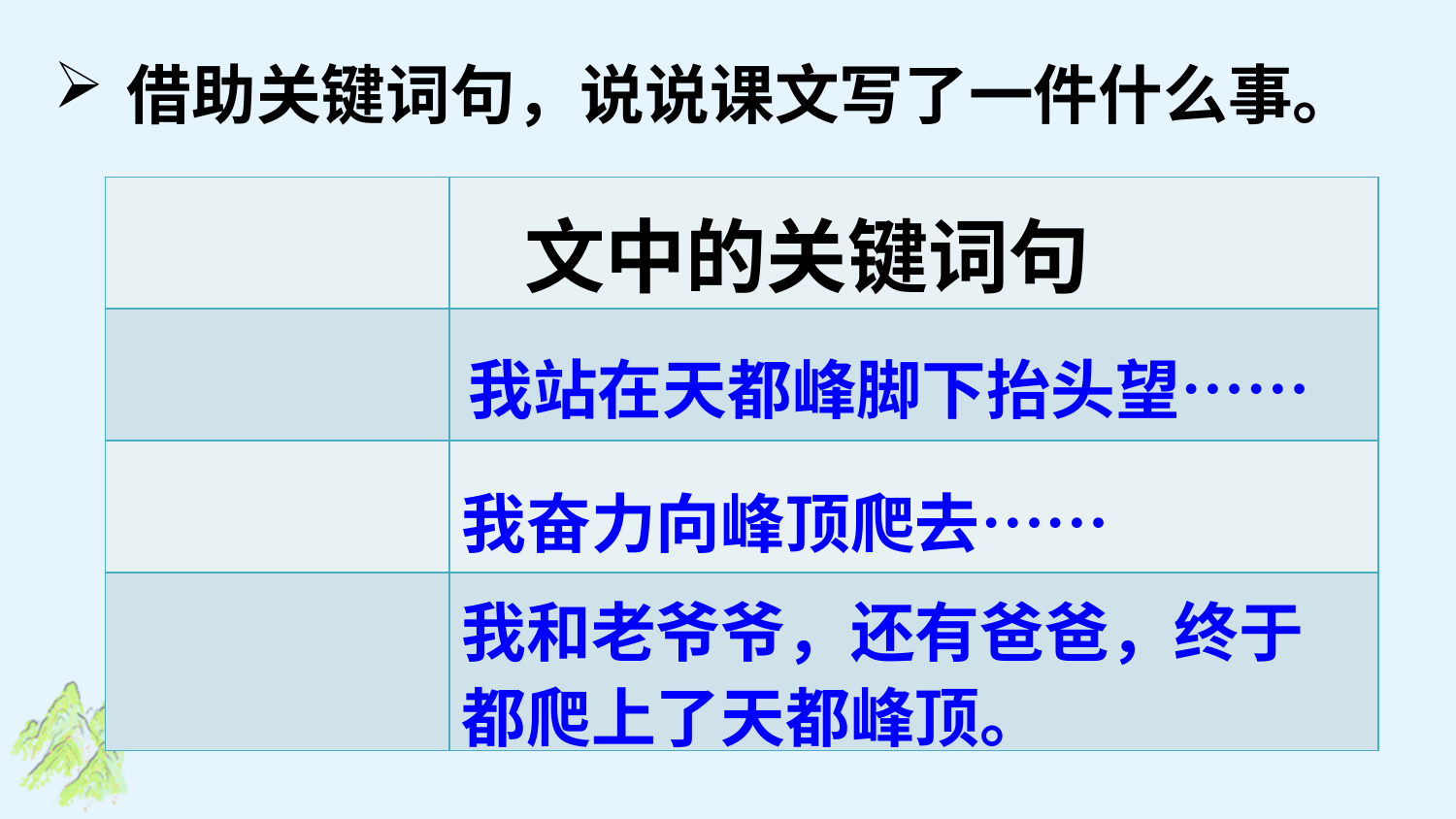

借助关键词句，说说课文写了一件什么事。
|  |  |
| --- | --- |
|  |  |
|  |  |
|  |  |
文中的关键词句
我站在天都峰脚下抬头望……
我奋力向峰顶爬去……
我和老爷爷，还有爸爸，终于都爬上了天都峰顶。